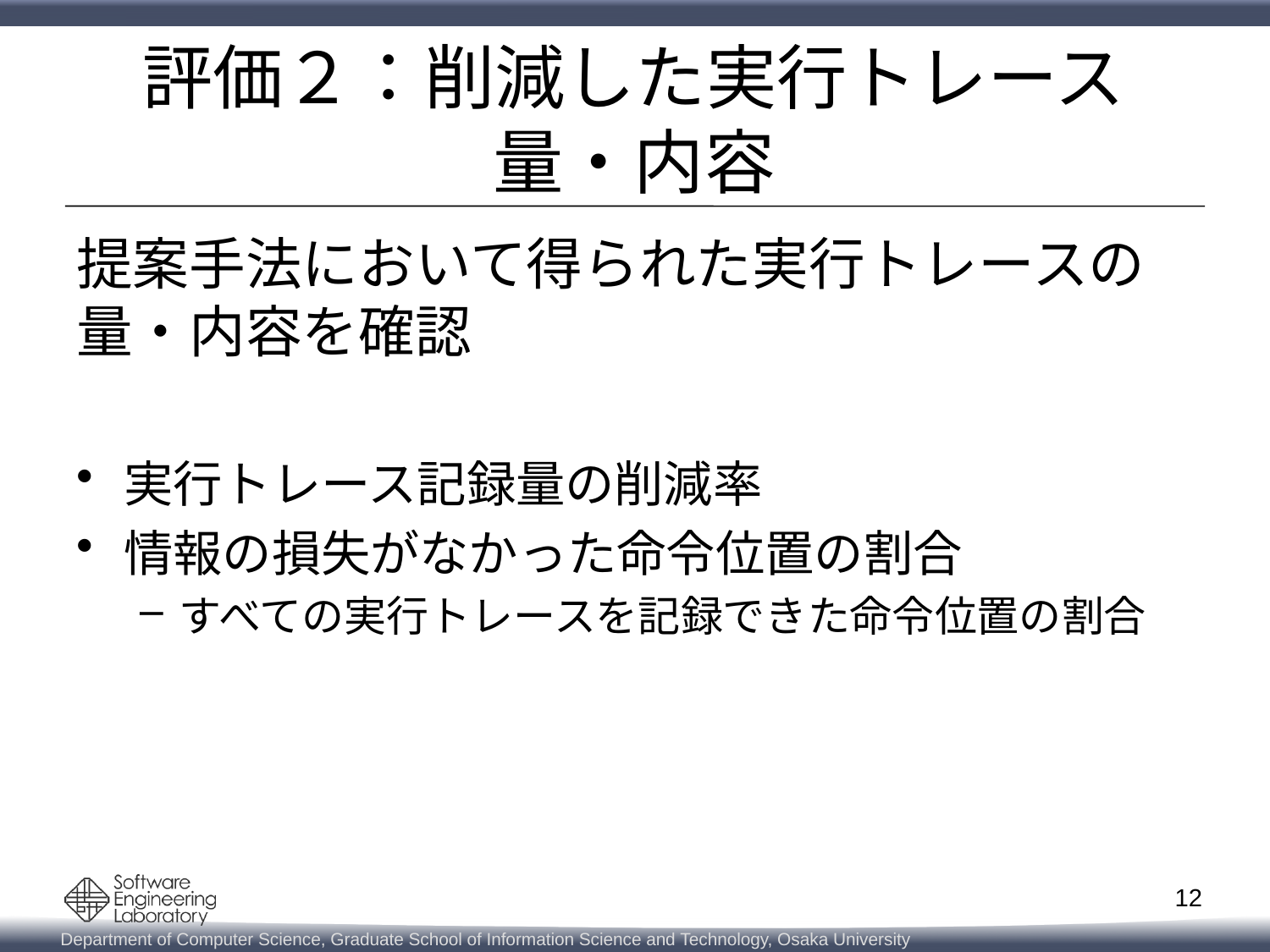

# 評価２：削減した実行トレース量・内容
提案手法において得られた実行トレースの
量・内容を確認

実行トレース記録量の削減率
情報の損失がなかった命令位置の割合
すべての実行トレースを記録できた命令位置の割合
12